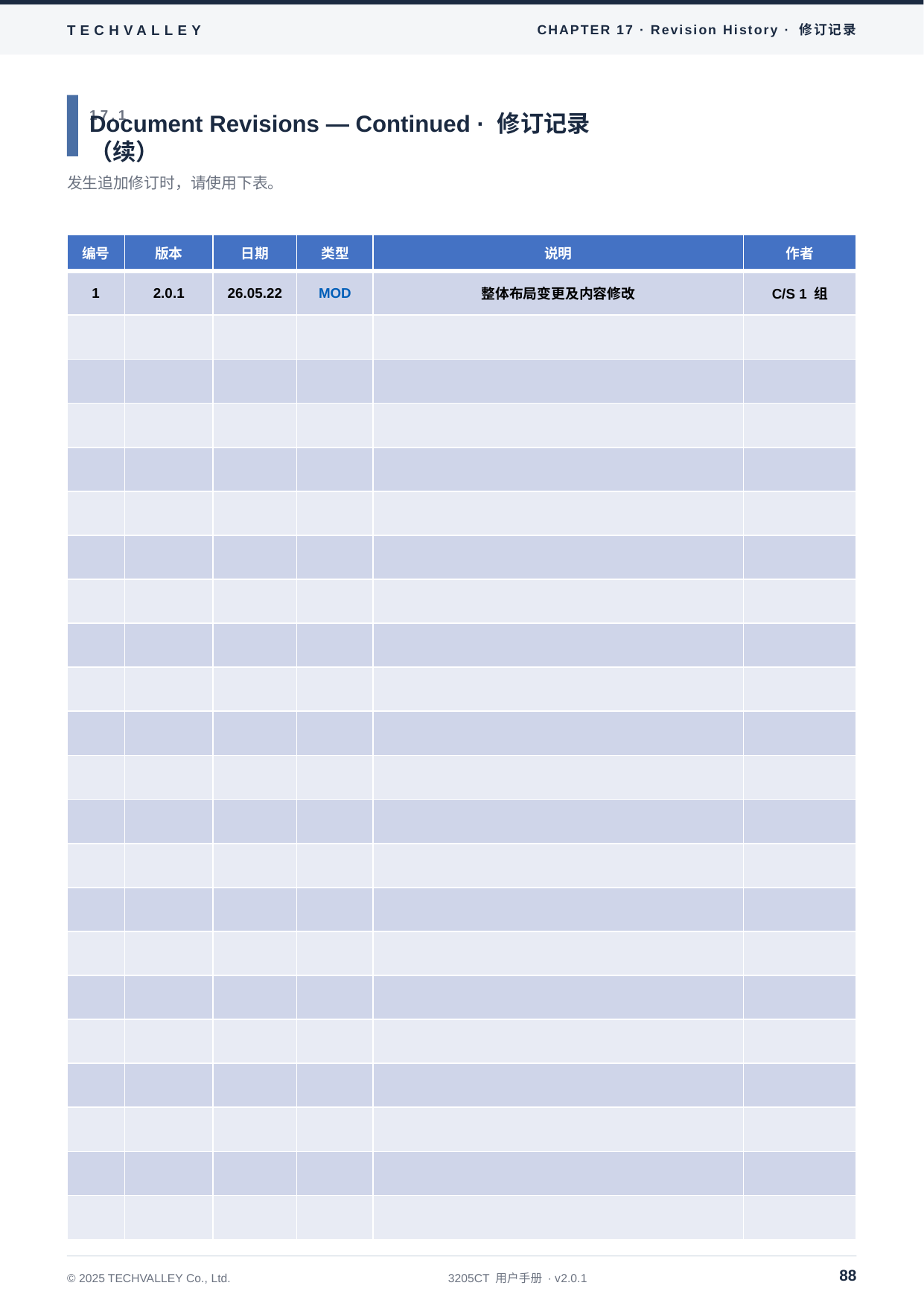

TECHVALLEY
CHAPTER 17 · Revision History · 修订记录

17.1
Document Revisions — Continued · 修订记录（续）
发生追加修订时，请使用下表。
| 编号 | 版本 | 日期 | 类型 | 说明 | 作者 |
| --- | --- | --- | --- | --- | --- |
| 1 | 2.0.1 | 26.05.22 | MOD | 整体布局变更及内容修改 | C/S 1 组 |
|  |  |  |  |  |  |
|  |  |  |  |  |  |
|  |  |  |  |  |  |
|  |  |  |  |  |  |
|  |  |  |  |  |  |
|  |  |  |  |  |  |
|  |  |  |  |  |  |
|  |  |  |  |  |  |
|  |  |  |  |  |  |
|  |  |  |  |  |  |
|  |  |  |  |  |  |
|  |  |  |  |  |  |
|  |  |  |  |  |  |
|  |  |  |  |  |  |
|  |  |  |  |  |  |
|  |  |  |  |  |  |
|  |  |  |  |  |  |
|  |  |  |  |  |  |
|  |  |  |  |  |  |
|  |  |  |  |  |  |
|  |  |  |  |  |  |
编号
版本
日期
类型
说明
作者
NEW

88
© 2025 TECHVALLEY Co., Ltd.
3205CT 用户手册 · v2.0.1